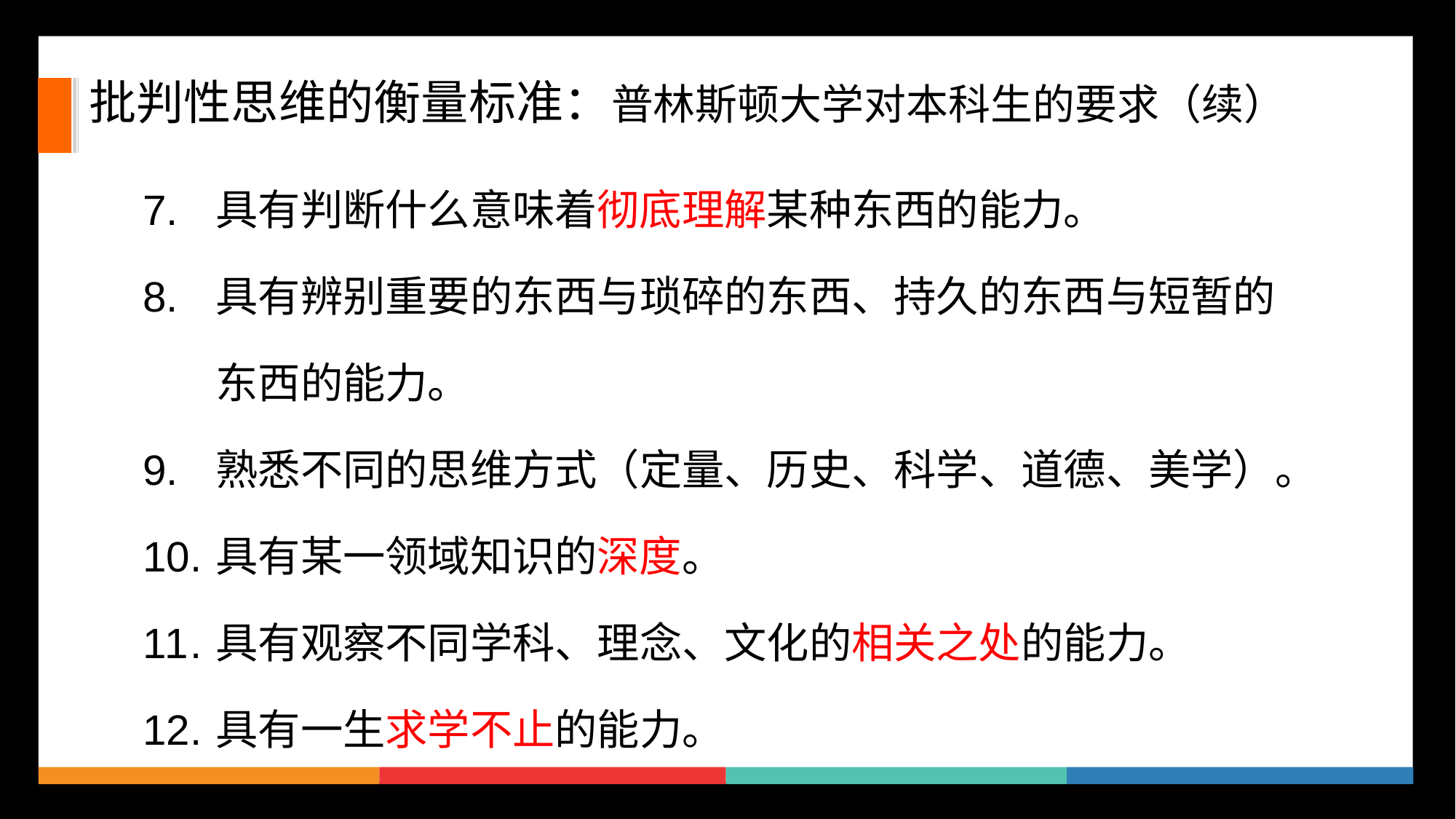

# 批判性思维的衡量标准：普林斯顿大学对本科生的要求（续）

具有判断什么意味着彻底理解某种东西的能力。
具有辨别重要的东西与琐碎的东西、持久的东西与短暂的东西的能力。
熟悉不同的思维方式（定量、历史、科学、道德、美学）。
具有某一领域知识的深度。
具有观察不同学科、理念、文化的相关之处的能力。
具有一生求学不止的能力。